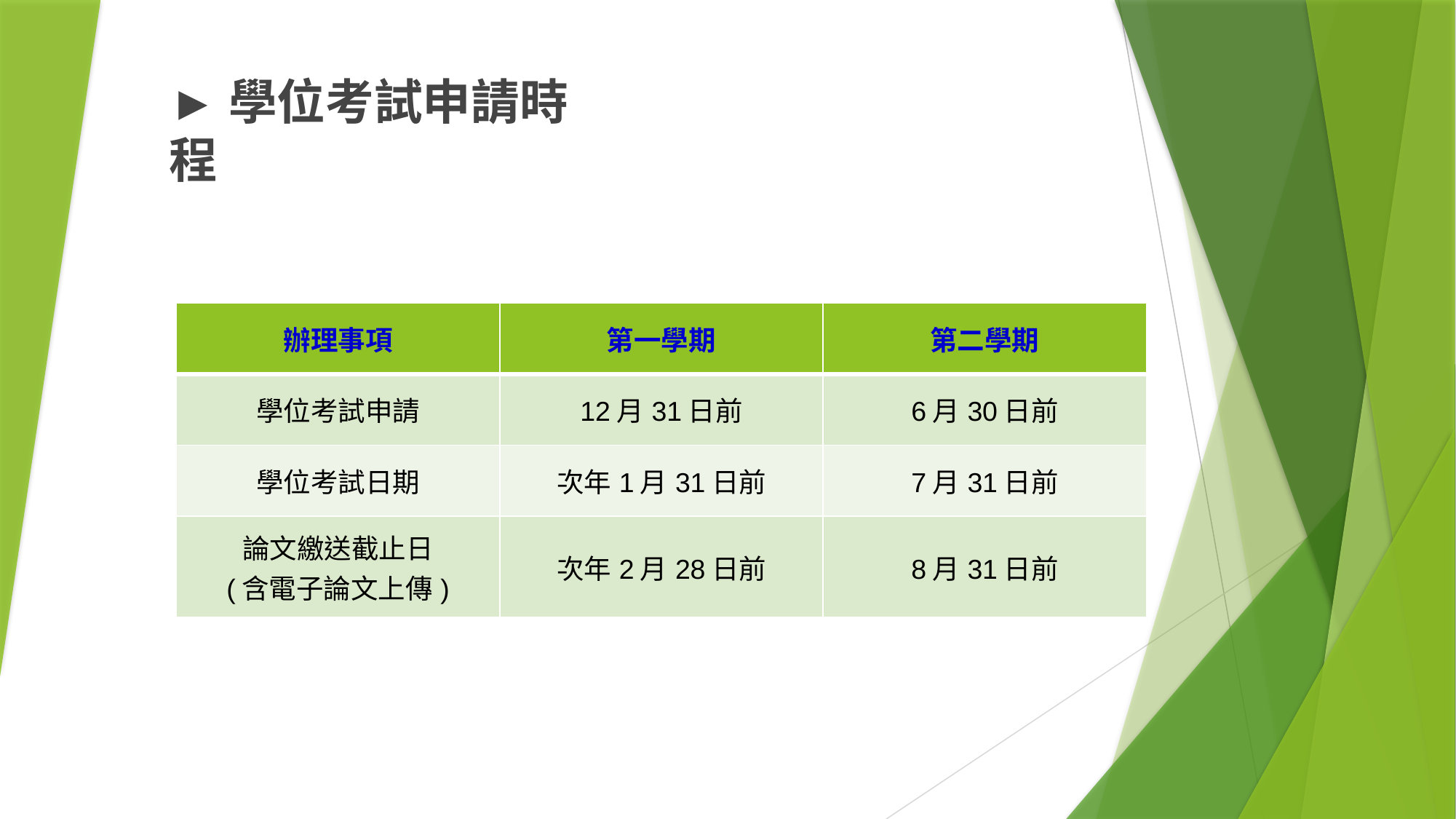

# ►學位考試申請時程
| 辦理事項 | 第一學期 | 第二學期 |
| --- | --- | --- |
| 學位考試申請 | 12月31日前 | 6月30日前 |
| 學位考試日期 | 次年1月31日前 | 7月31日前 |
| 論文繳送截止日 (含電子論文上傳) | 次年2月28日前 | 8月31日前 |
|  |  |  |
| --- | --- | --- |
|  |  |  |
|  |  |  |
|  |  |  |